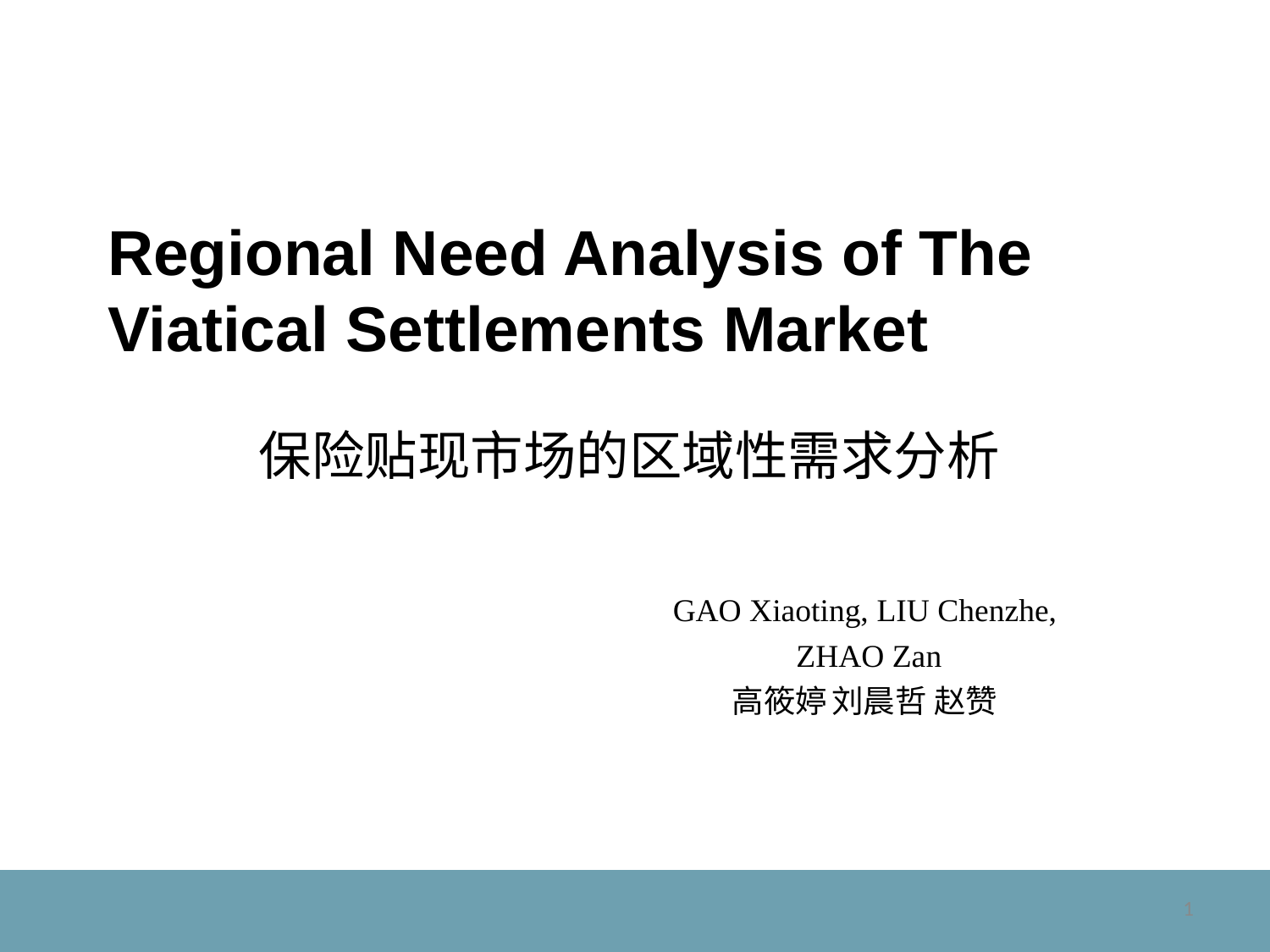

# Regional Need Analysis of The Viatical Settlements Market
保险贴现市场的区域性需求分析
GAO Xiaoting, LIU Chenzhe,
 ZHAO Zan
高筱婷 刘晨哲 赵赞